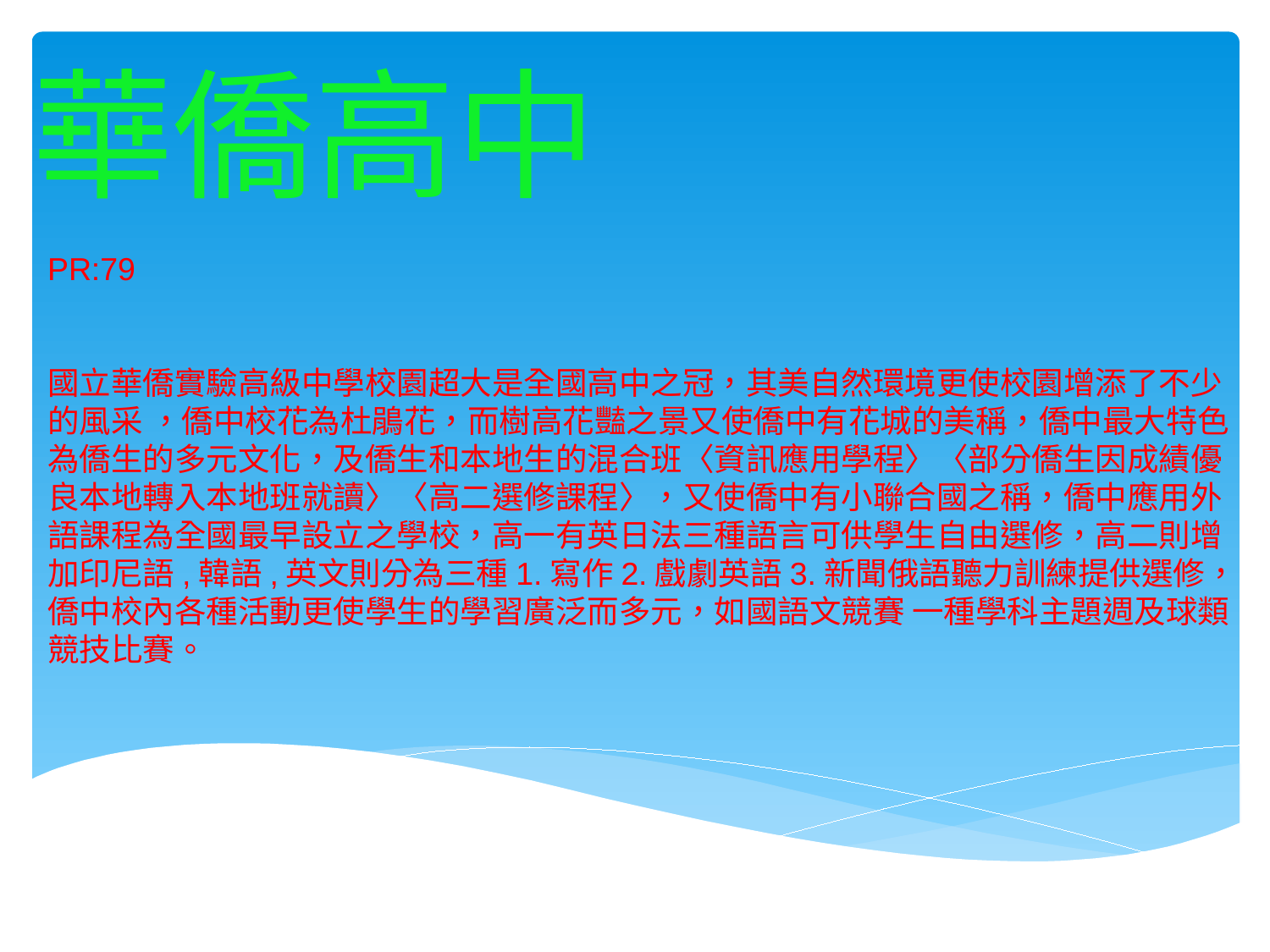

# 華僑高中

PR:79

國立華僑實驗高級中學校園超大是全國高中之冠‎‎，其美自然環境更使校園增添了不少的風采 ，僑中校花為杜鵑花，而樹高花豔之景又使僑中有花城的美稱，僑中最大特色為僑生的多元文化，及僑生和本地生的混合班〈資訊應用學程〉〈部分僑生因成績優良本地轉入本地班就讀〉〈高二選修課程〉，又使僑中有小聯合國之稱，僑中應用外語課程為全國最早設立之學校，高一有英日法三種語言可供學生自由選修，高二則增加印尼語,韓語,英文則分為三種1.寫作2.戲劇英語3.新聞俄語聽力訓練提供選修，僑中校內各種活動更使學生的學習廣泛而多元，如國語文競賽 一種學科主題週及球類競技比賽。